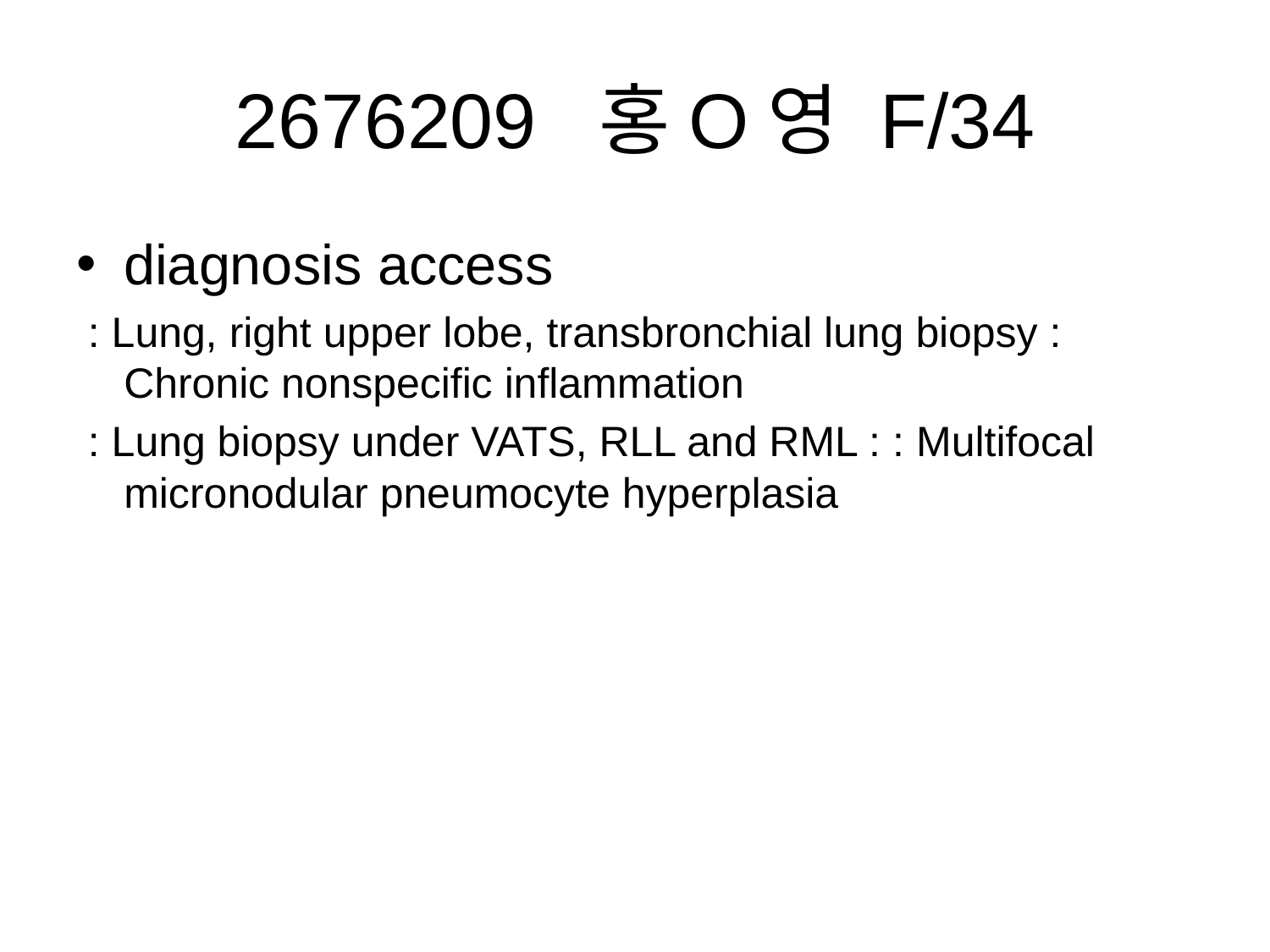

# 2676209  홍O영 F/34
diagnosis access
 : Lung, right upper lobe, transbronchial lung biopsy : Chronic nonspecific inflammation
 : Lung biopsy under VATS, RLL and RML : : Multifocal micronodular pneumocyte hyperplasia